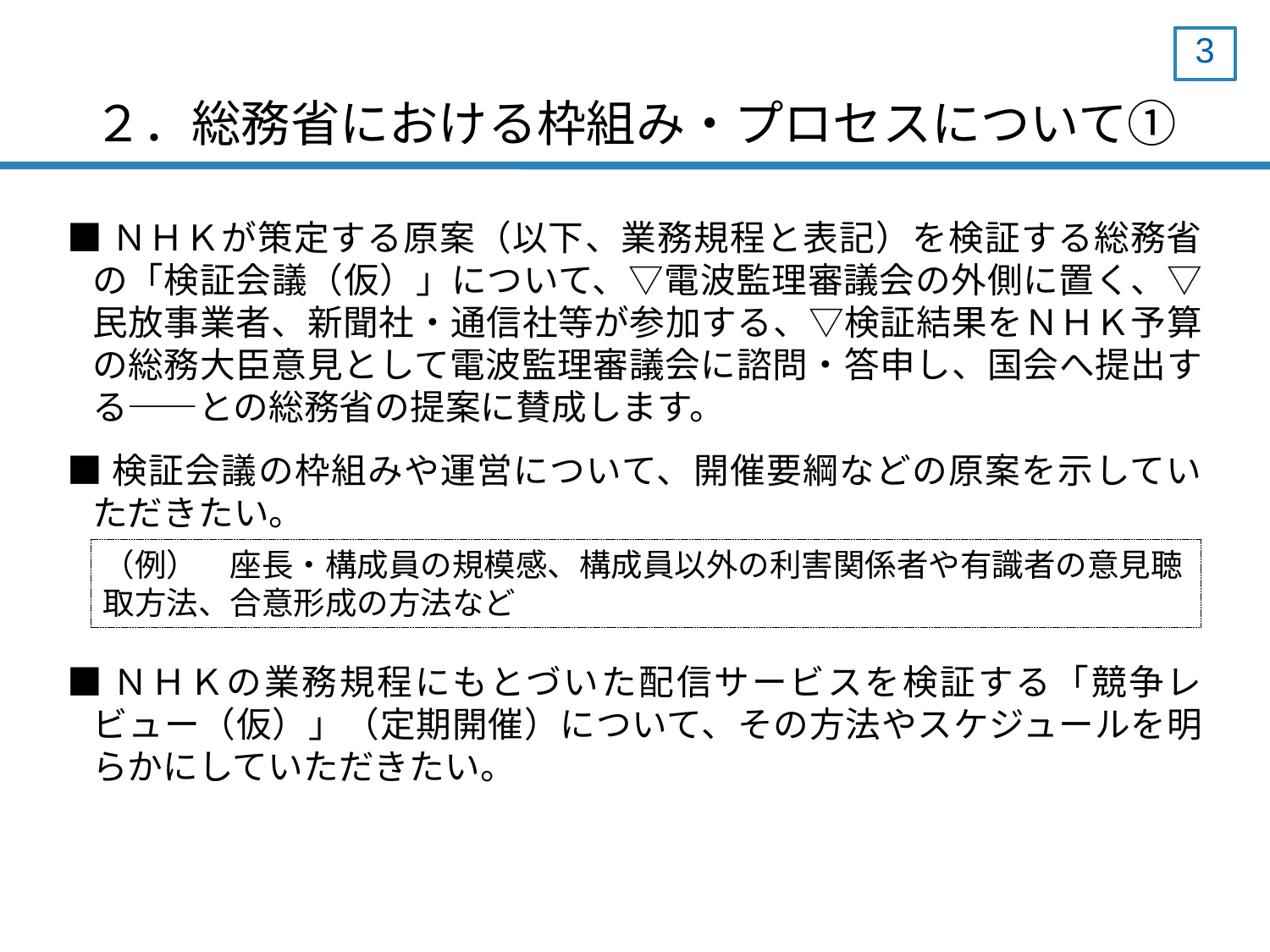

3
# ２．総務省における枠組み・プロセスについて①

■ＮＨＫが策定する原案（以下、業務規程と表記）を検証する総務省の「検証会議（仮）」について、▽電波監理審議会の外側に置く、▽民放事業者、新聞社・通信社等が参加する、▽検証結果をＮＨＫ予算の総務大臣意見として電波監理審議会に諮問・答申し、国会へ提出する――との総務省の提案に賛成します。
■検証会議の枠組みや運営について、開催要綱などの原案を示していただきたい。

■ＮＨＫの業務規程にもとづいた配信サービスを検証する「競争レビュー（仮）」（定期開催）について、その方法やスケジュールを明らかにしていただきたい。

（例）　座長・構成員の規模感、構成員以外の利害関係者や有識者の意見聴取方法、合意形成の方法など